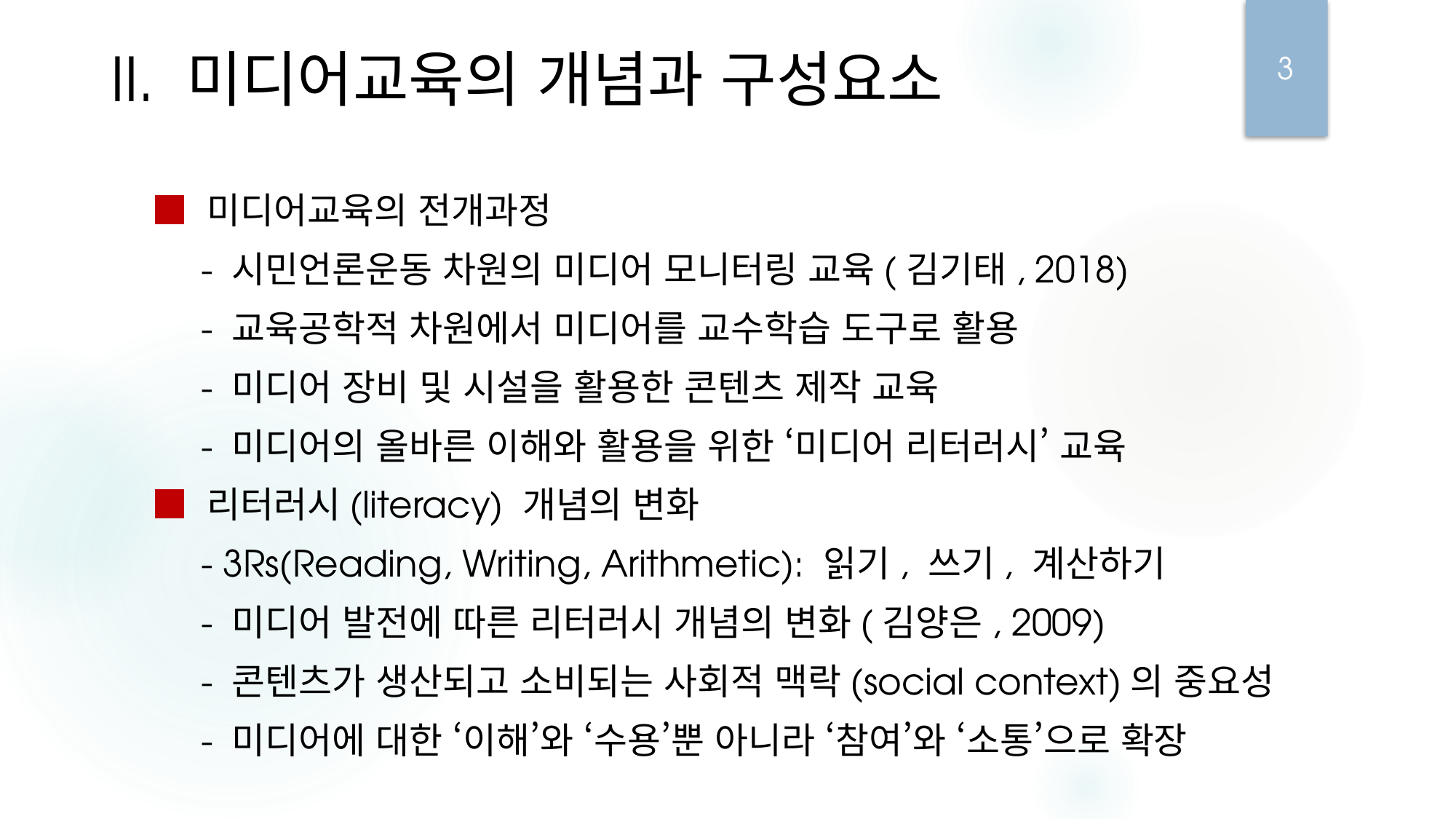

II. 미디어교육의 개념과 구성요소

    ■ 미디어교육의 전개과정
         - 시민언론운동 차원의 미디어 모니터링 교육(김기태, 2018)
         - 교육공학적 차원에서 미디어를 교수학습 도구로 활용
         - 미디어 장비 및 시설을 활용한 콘텐츠 제작 교육
         - 미디어의 올바른 이해와 활용을 위한 ‘미디어 리터러시’ 교육
    ■ 리터러시(literacy) 개념의 변화
         - 3Rs(Reading, Writing, Arithmetic): 읽기, 쓰기, 계산하기
         - 미디어 발전에 따른 리터러시 개념의 변화(김양은, 2009)
         - 콘텐츠가 생산되고 소비되는 사회적 맥락(social context)의 중요성
         - 미디어에 대한 ‘이해’와 ‘수용’뿐 아니라 ‘참여’와 ‘소통’으로 확장
3